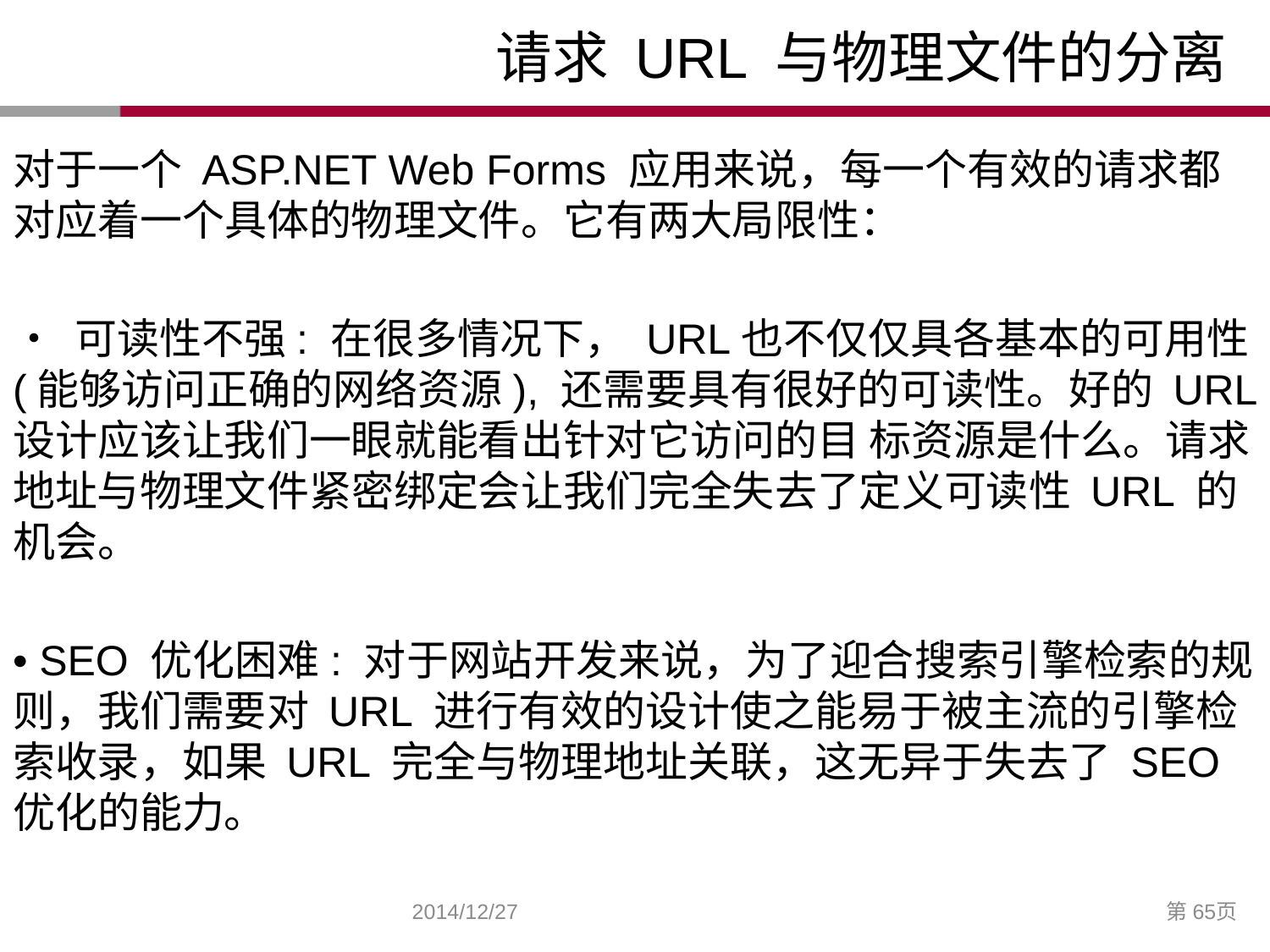

# 请求 URL 与物理文件的分离
对于一个 ASP.NET Web Forms 应用来说，每一个有效的请求都对应着一个具体的物理文件。它有两大局限性：

• 可读性不强: 在很多情况下， URL也不仅仅具各基本的可用性(能够访问正确的网络资源), 还需要具有很好的可读性。好的 URL 设计应该让我们一眼就能看出针对它访问的目 标资源是什么。请求地址与物理文件紧密绑定会让我们完全失去了定义可读性 URL 的机会。

• SEO 优化困难: 对于网站开发来说，为了迎合搜索引擎检索的规则，我们需要对 URL 进行有效的设计使之能易于被主流的引擎检索收录，如果 URL 完全与物理地址关联，这无异于失去了 SEO 优化的能力。
2014/12/27
第65页